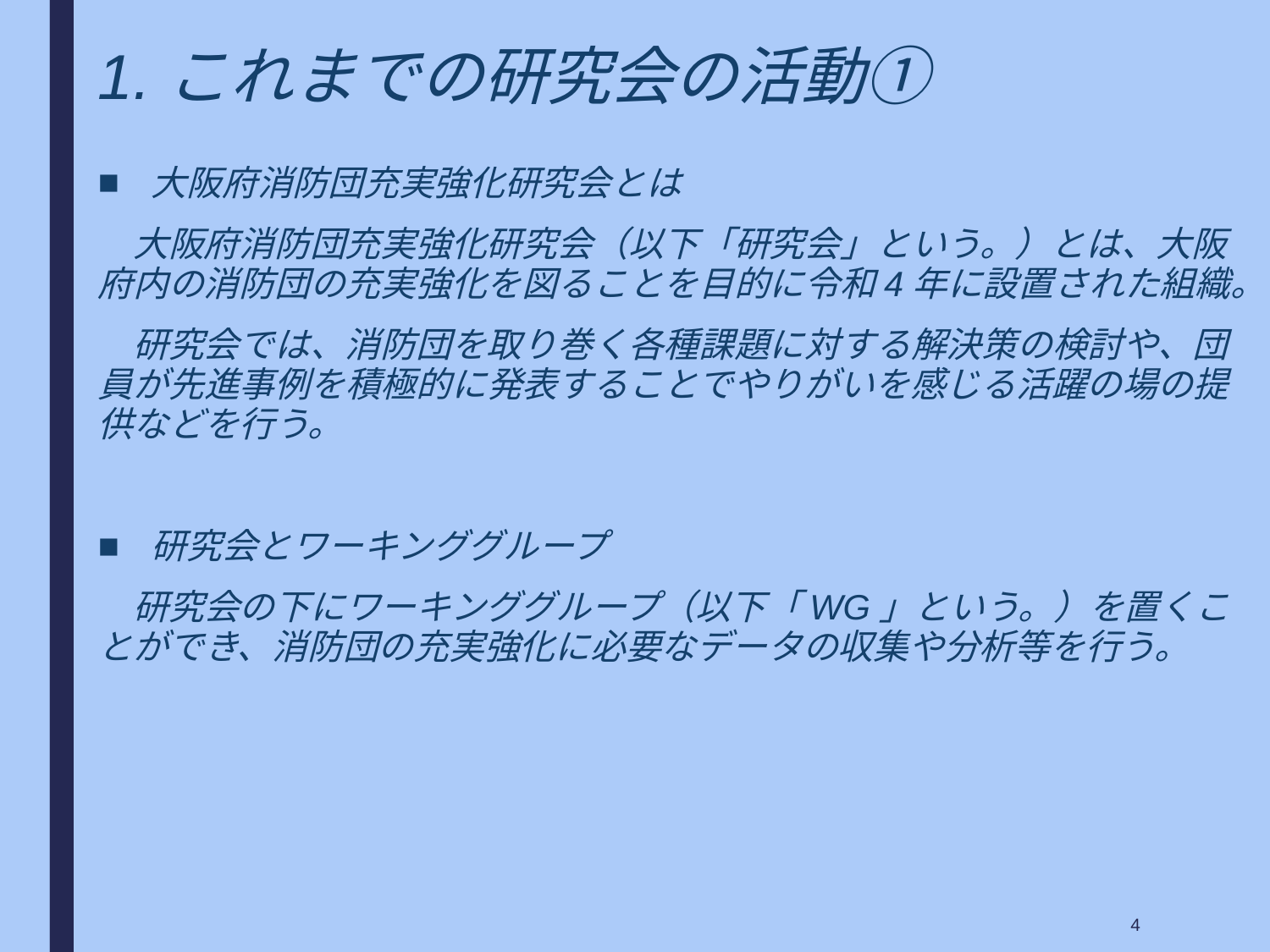

# 1.これまでの研究会の活動①
大阪府消防団充実強化研究会とは
　大阪府消防団充実強化研究会（以下「研究会」という。）とは、大阪府内の消防団の充実強化を図ることを目的に令和4年に設置された組織。
　研究会では、消防団を取り巻く各種課題に対する解決策の検討や、団員が先進事例を積極的に発表することでやりがいを感じる活躍の場の提供などを行う。

研究会とワーキンググループ
　研究会の下にワーキンググループ（以下「WG」という。）を置くことができ、消防団の充実強化に必要なデータの収集や分析等を行う。
4